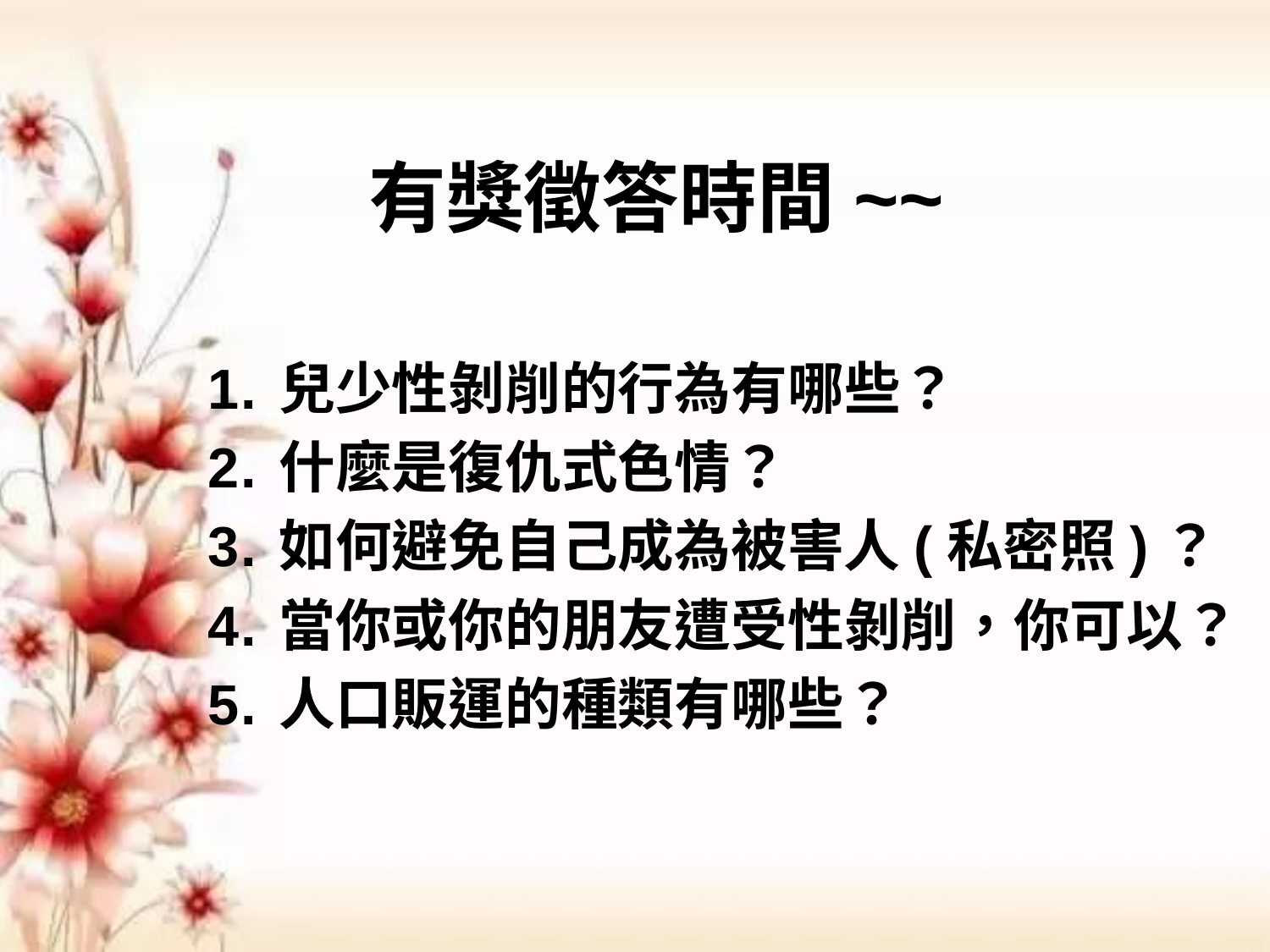

# 有獎徵答時間~~
兒少性剝削的行為有哪些？
什麼是復仇式色情？
如何避免自己成為被害人(私密照)？
當你或你的朋友遭受性剝削，你可以？
人口販運的種類有哪些？